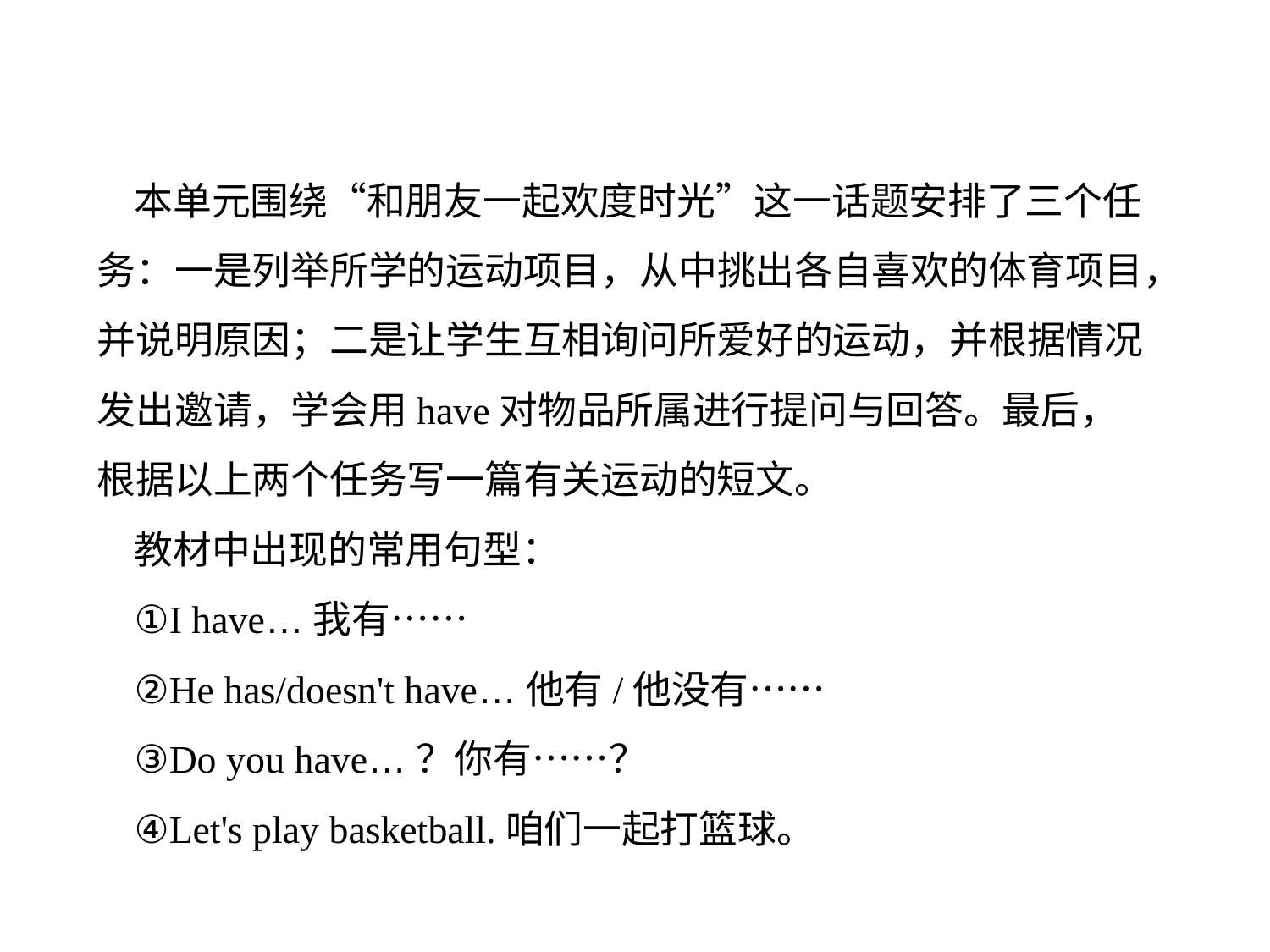

本单元围绕“和朋友一起欢度时光”这一话题安排了三个任务：一是列举所学的运动项目，从中挑出各自喜欢的体育项目，并说明原因；二是让学生互相询问所爱好的运动，并根据情况发出邀请，学会用have对物品所属进行提问与回答。最后，根据以上两个任务写一篇有关运动的短文。
教材中出现的常用句型：
①I have…我有……
②He has/doesn't have…他有/他没有……
③Do you have…？你有……？
④Let's play basketball.咱们一起打篮球。